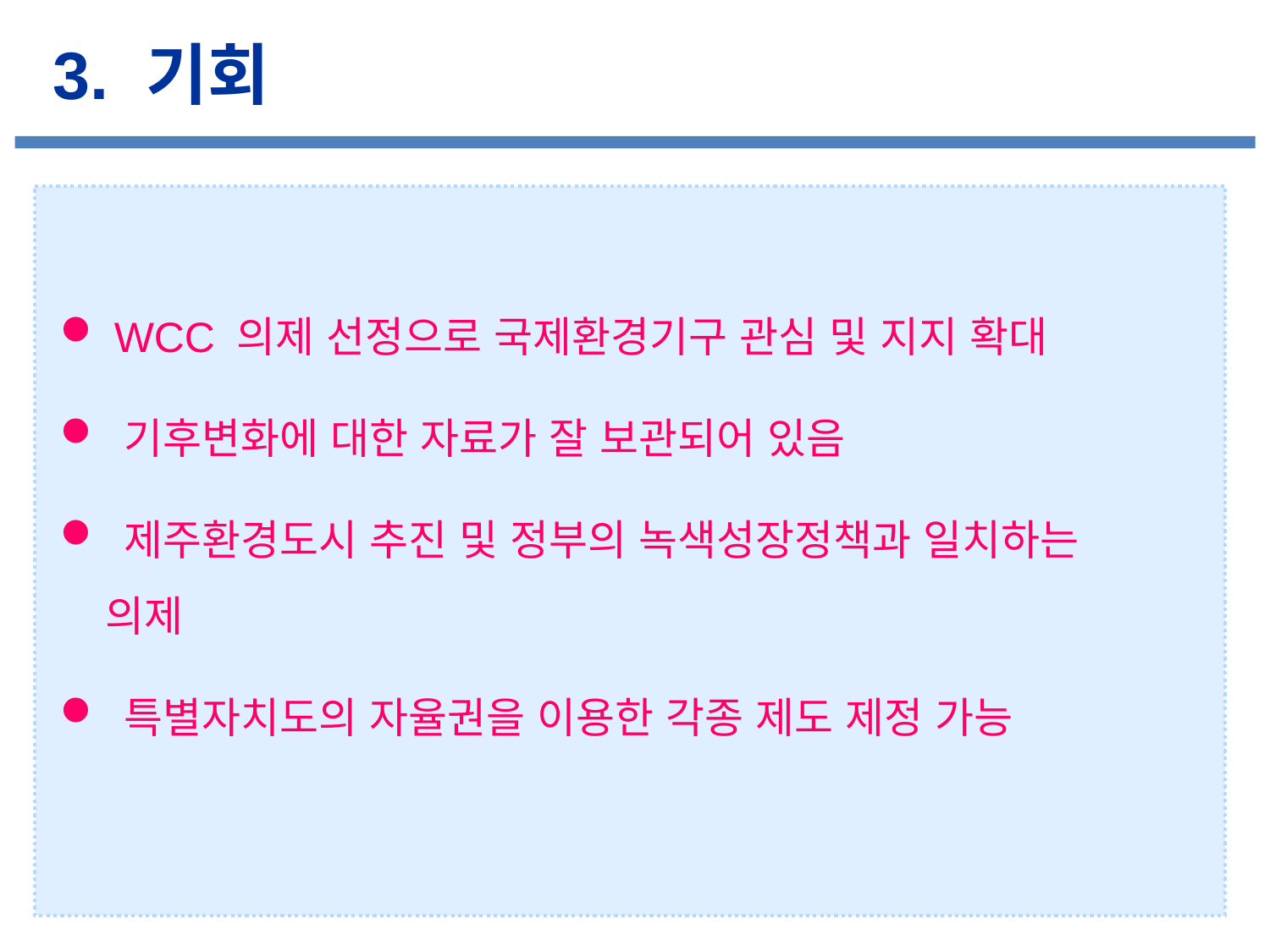

3. 기회

 WCC 의제 선정으로 국제환경기구 관심 및 지지 확대
 기후변화에 대한 자료가 잘 보관되어 있음
 제주환경도시 추진 및 정부의 녹색성장정책과 일치하는
   의제
 특별자치도의 자율권을 이용한 각종 제도 제정 가능